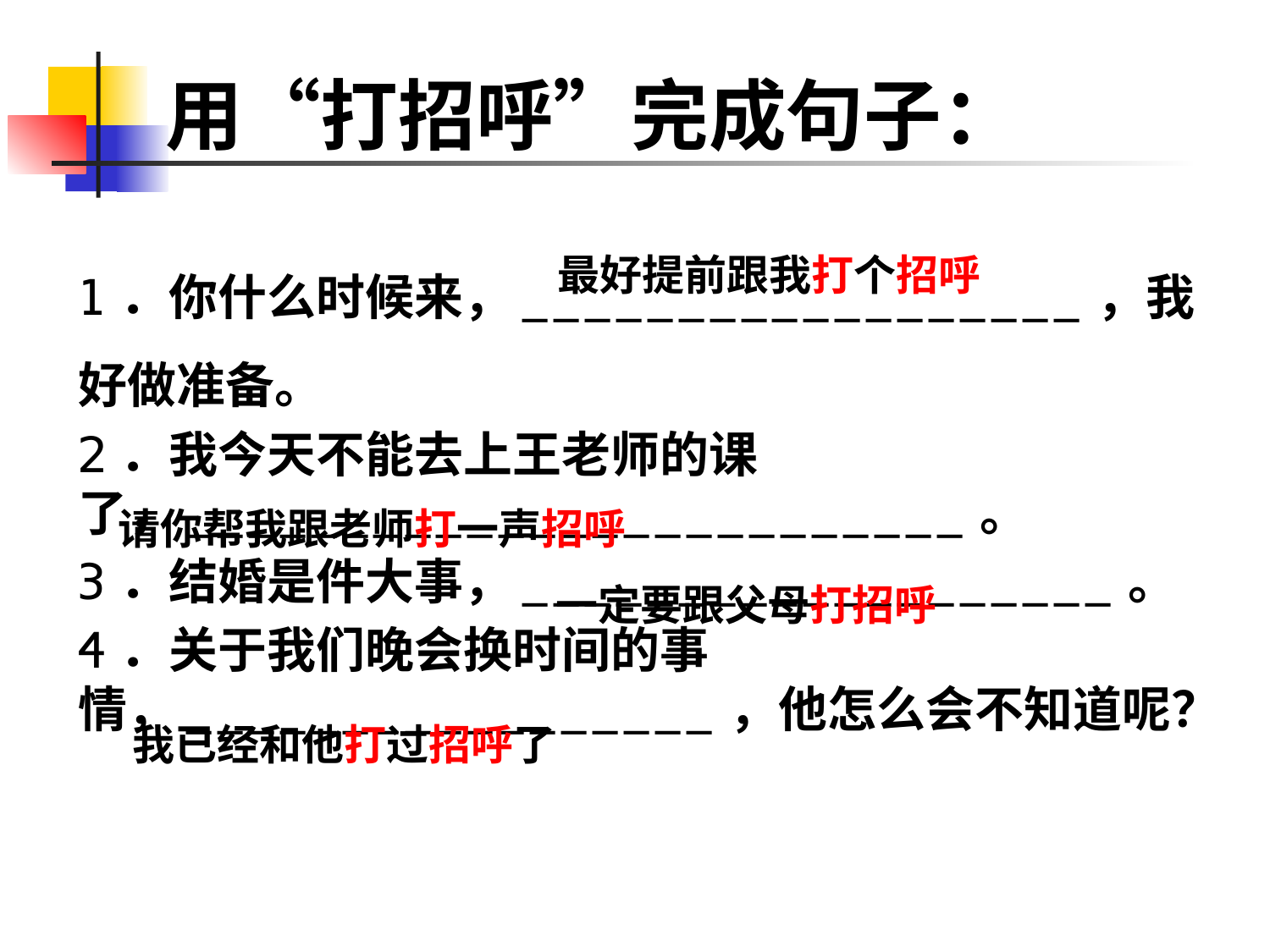

# 用“打招呼”完成句子：
1．你什么时候来，__________________，我好做准备。
2．我今天不能去上王老师的课了，_________________________。
3．结婚是件大事，___________________。
4．关于我们晚会换时间的事情，_________________，他怎么会不知道呢？
最好提前跟我打个招呼
请你帮我跟老师打一声招呼
一定要跟父母打招呼
我已经和他打过招呼了